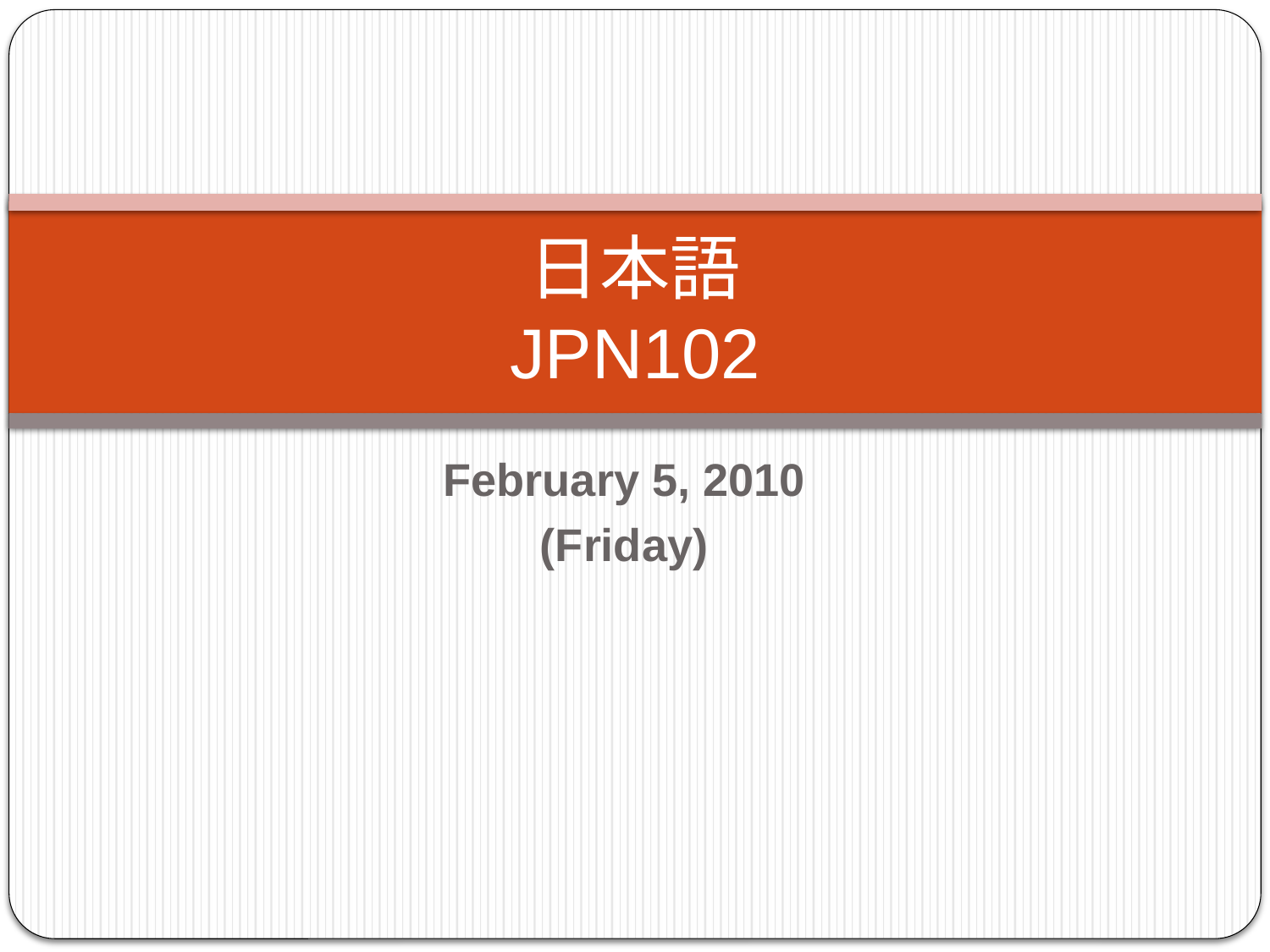

# 日本語 JPN102
February 5, 2010
(Friday)